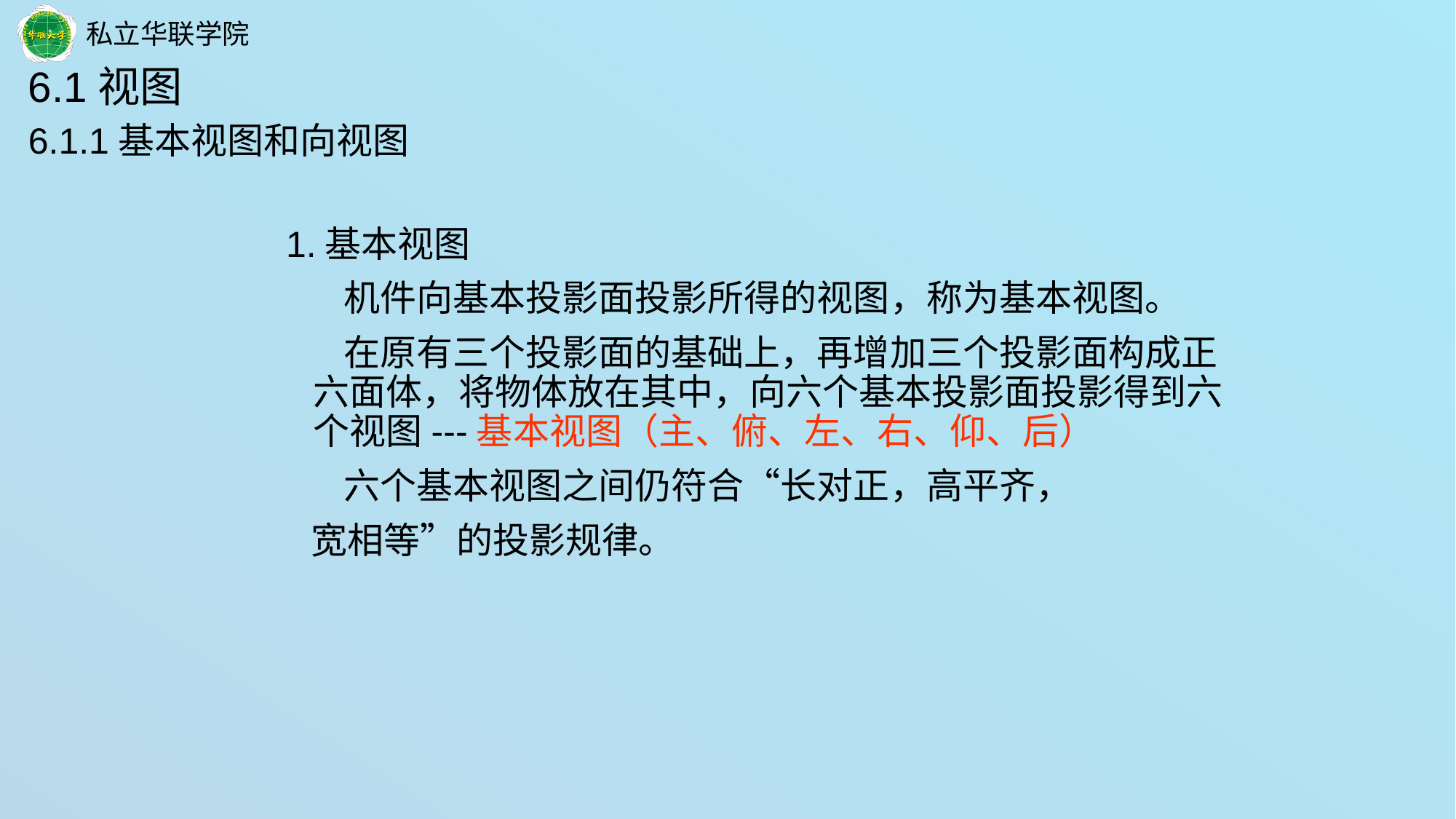

6.1视图
6.1.1基本视图和向视图

1.基本视图
      机件向基本投影面投影所得的视图，称为基本视图。
      在原有三个投影面的基础上，再增加三个投影面构成正六面体，将物体放在其中，向六个基本投影面投影得到六个视图---基本视图（主、俯、左、右、仰、后）
      六个基本视图之间仍符合“长对正，高平齐，
  宽相等”的投影规律。